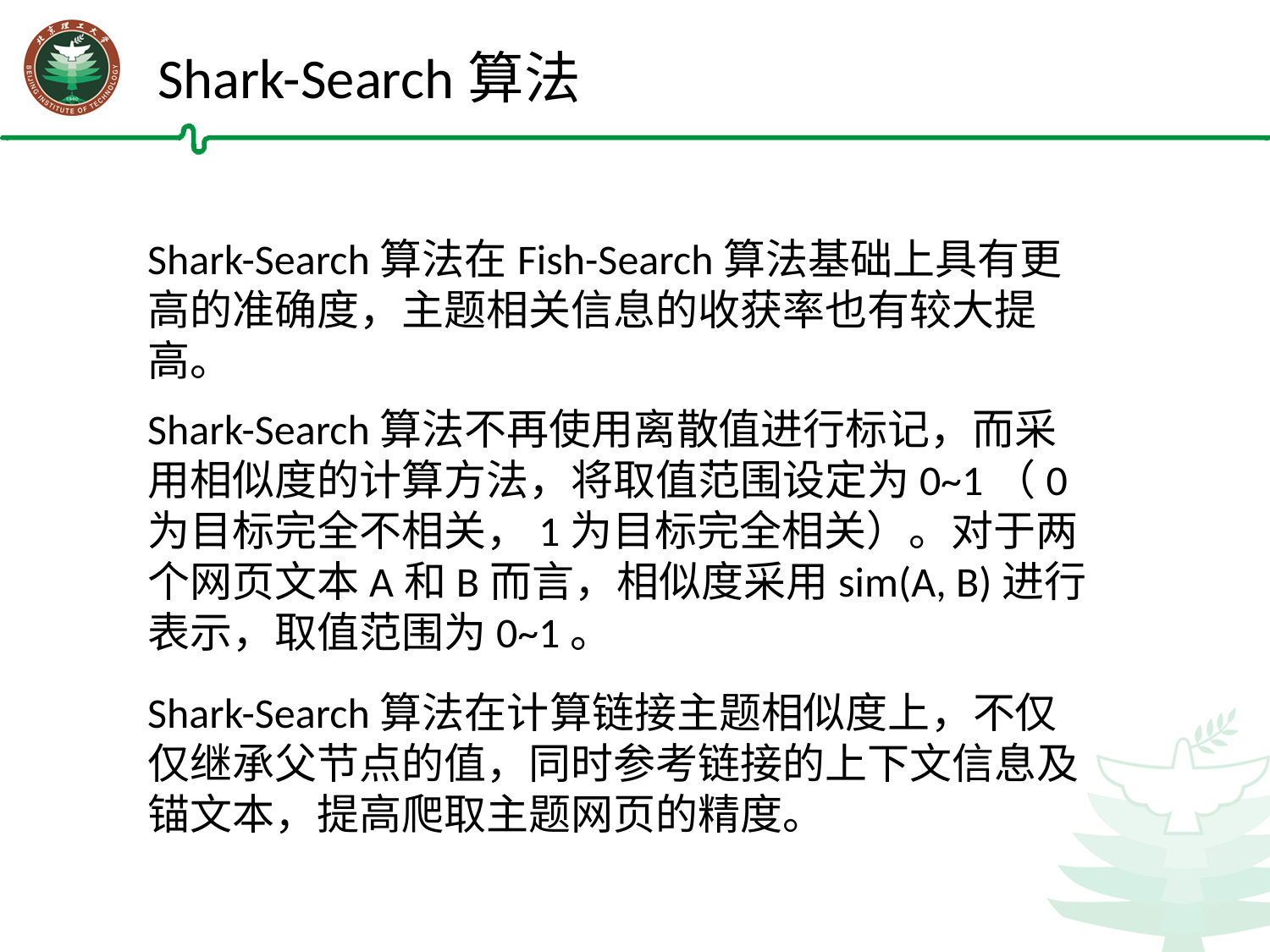

Shark-Search算法
Shark-Search算法在Fish-Search算法基础上具有更高的准确度，主题相关信息的收获率也有较大提高。
Shark-Search算法不再使用离散值进行标记，而采用相似度的计算方法，将取值范围设定为0~1（0为目标完全不相关，1为目标完全相关）。对于两个网页文本A和B而言，相似度采用sim(A, B)进行表示，取值范围为0~1。
Shark-Search算法在计算链接主题相似度上，不仅仅继承父节点的值，同时参考链接的上下文信息及锚文本，提高爬取主题网页的精度。